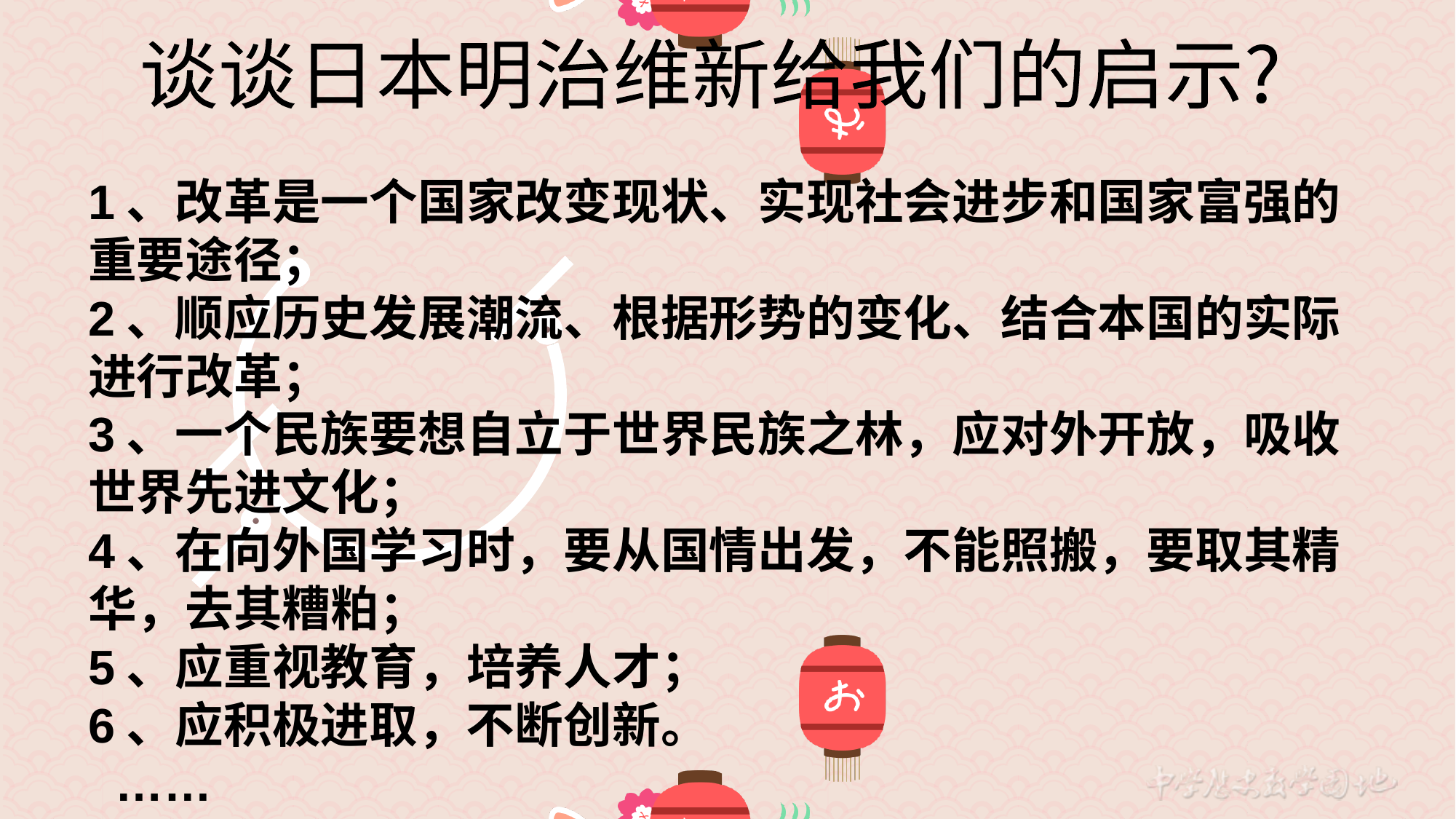

谈谈日本明治维新给我们的启示?
1、改革是一个国家改变现状、实现社会进步和国家富强的重要途径；
2、顺应历史发展潮流、根据形势的变化、结合本国的实际进行改革；
3、一个民族要想自立于世界民族之林，应对外开放，吸收世界先进文化；
4、在向外国学习时，要从国情出发，不能照搬，要取其精华，去其糟粕；
5、应重视教育，培养人才；
6、应积极进取，不断创新。
  ……